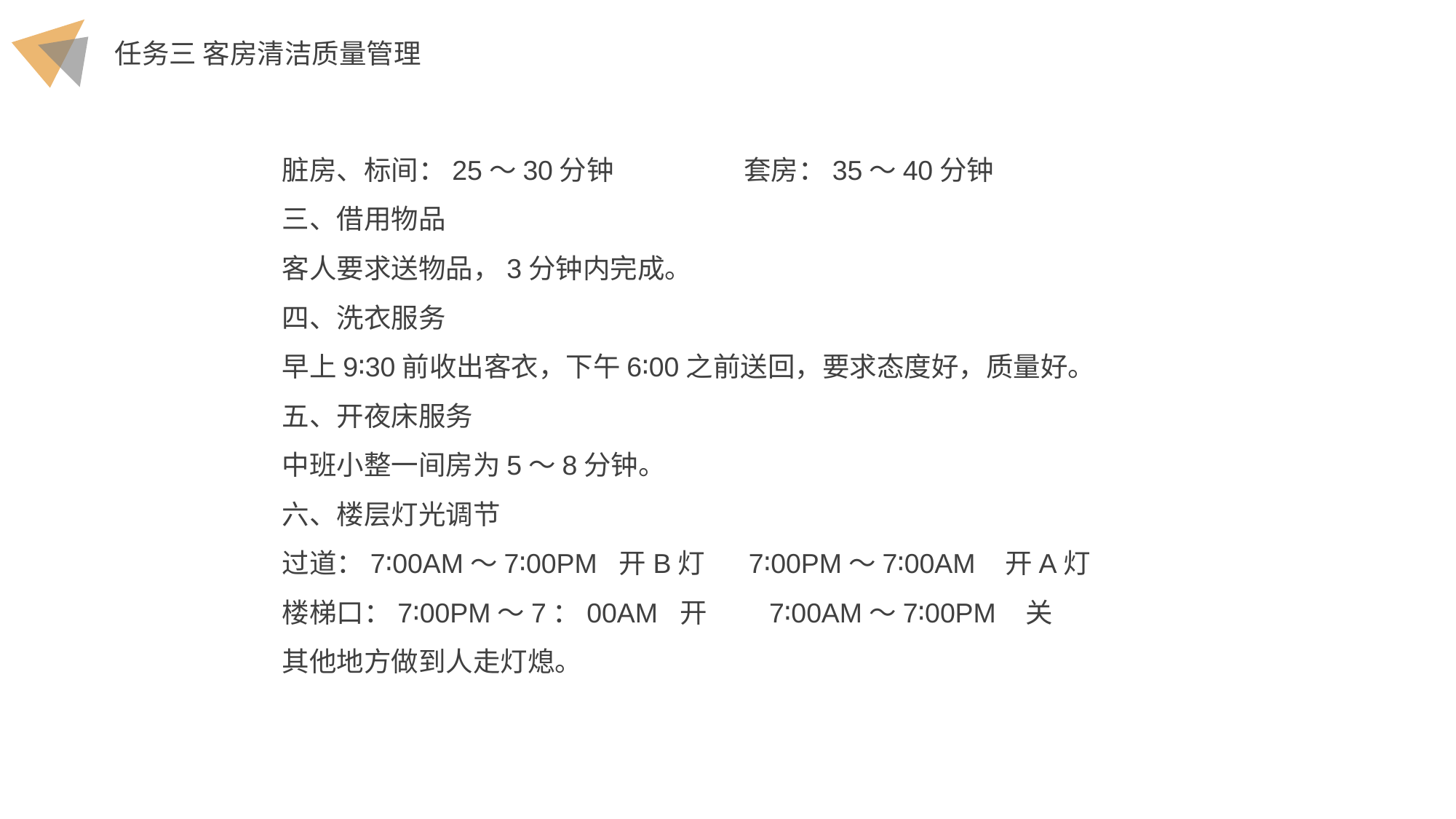

脏房、标间：25～30分钟                     套房：35～40分钟
三、借用物品
客人要求送物品，3分钟内完成。
四、洗衣服务
早上9∶30前收出客衣，下午6∶00之前送回，要求态度好，质量好。
五、开夜床服务
中班小整一间房为5～8分钟。
六、楼层灯光调节
过道：7∶00AM～7∶00PM  开B灯      7∶00PM～7∶00AM   开A灯
楼梯口：7∶00PM～7：00AM  开         7∶00AM～7∶00PM   关
其他地方做到人走灯熄。